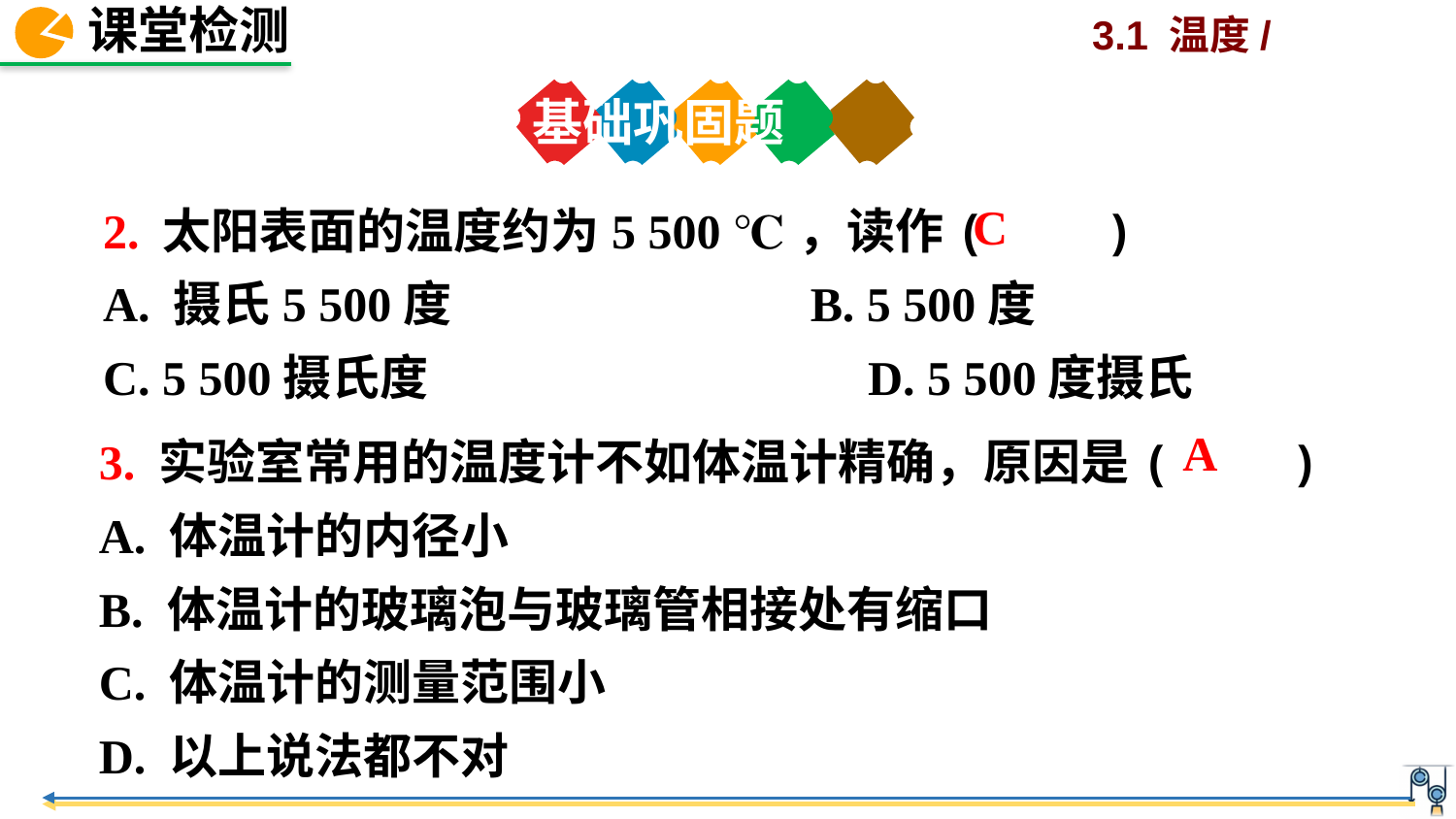

基础巩固题

2. 太阳表面的温度约为5 500 ℃，读作(　　)
A. 摄氏5 500度　　　 　             B. 5 500度
C. 5 500摄氏度	                             D. 5 500度摄氏
C
3. 实验室常用的温度计不如体温计精确，原因是(　　)
A. 体温计的内径小
B. 体温计的玻璃泡与玻璃管相接处有缩口
C. 体温计的测量范围小
D. 以上说法都不对
A